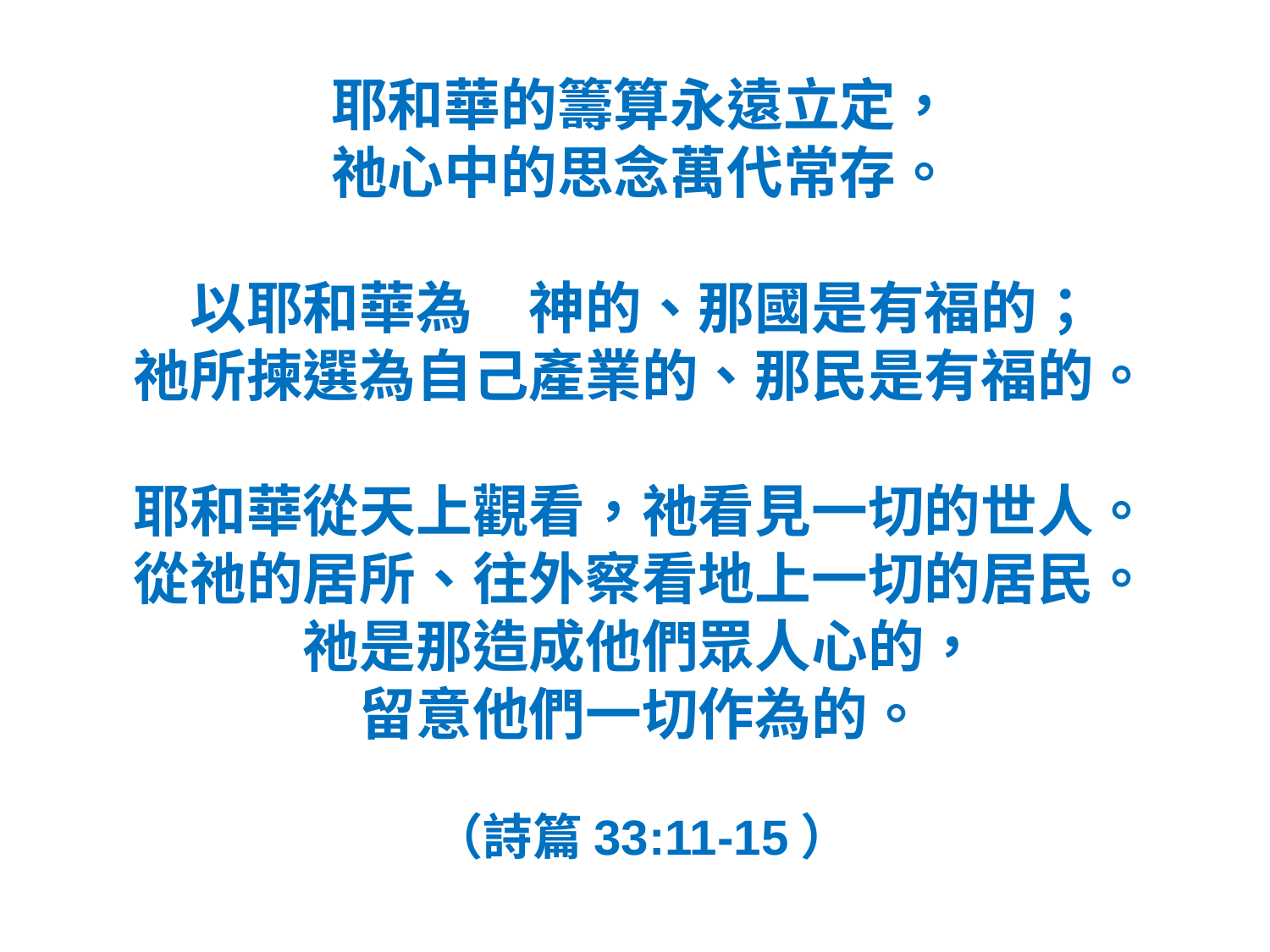

耶和華的籌算永遠立定，
祂心中的思念萬代常存。

以耶和華為　神的、那國是有福的；
祂所揀選為自己產業的、那民是有福的。

耶和華從天上觀看，祂看見一切的世人。
從祂的居所、往外察看地上一切的居民。
祂是那造成他們眾人心的，
留意他們一切作為的。

（詩篇33:11-15）